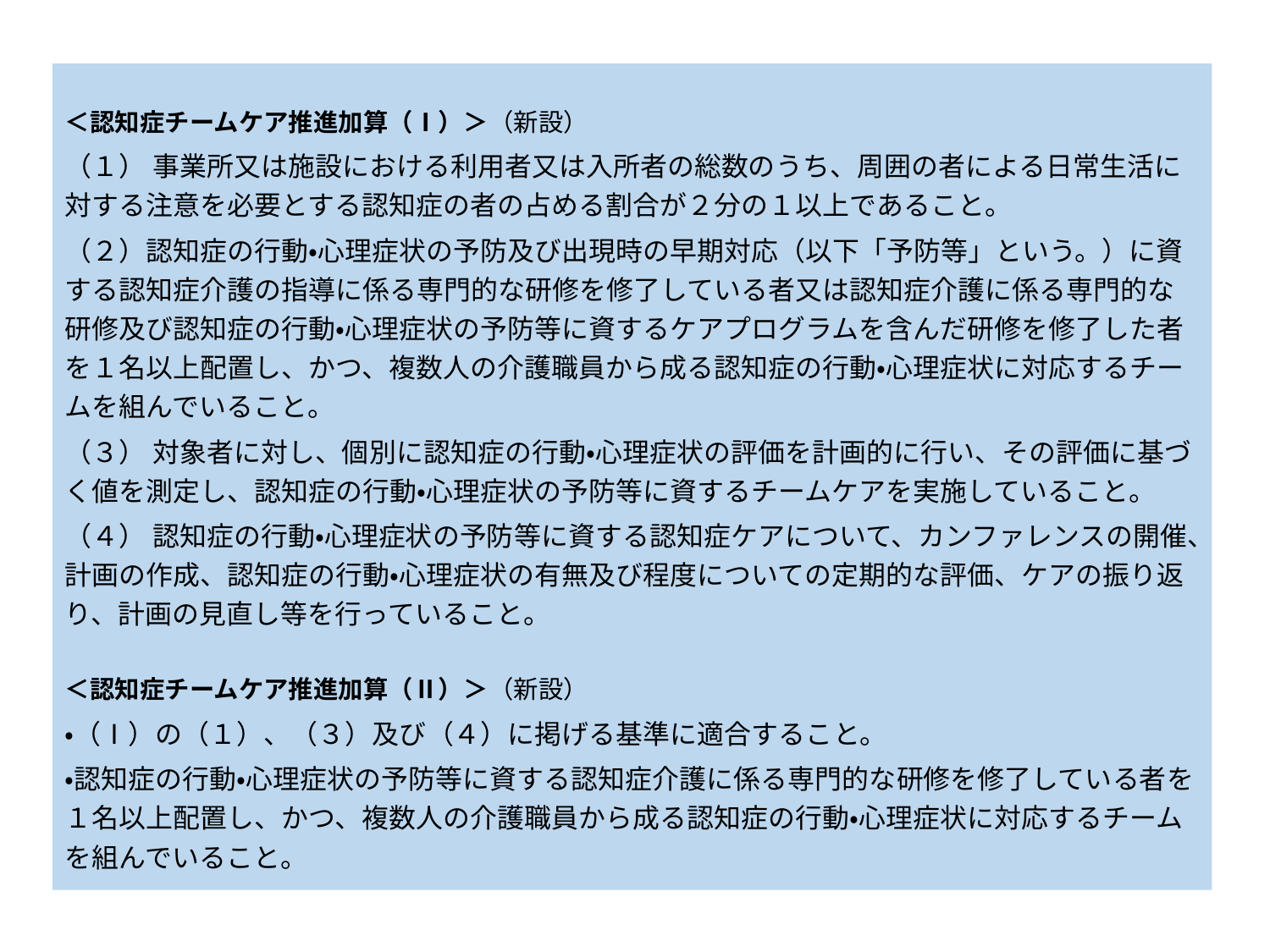

＜認知症チームケア推進加算（Ⅰ）＞（新設）
（１） 事業所又は施設における利用者又は入所者の総数のうち、周囲の者による日常生活に対する注意を必要とする認知症の者の占める割合が２分の１以上であること。
（２）認知症の行動・心理症状の予防及び出現時の早期対応（以下「予防等」という。）に資する認知症介護の指導に係る専門的な研修を修了している者又は認知症介護に係る専門的な研修及び認知症の行動・心理症状の予防等に資するケアプログラムを含んだ研修を修了した者を１名以上配置し、かつ、複数人の介護職員から成る認知症の行動・心理症状に対応するチームを組んでいること。
（３） 対象者に対し、個別に認知症の行動・心理症状の評価を計画的に行い、その評価に基づく値を測定し、認知症の行動・心理症状の予防等に資するチームケアを実施していること。
（４） 認知症の行動・心理症状の予防等に資する認知症ケアについて、カンファレンスの開催、計画の作成、認知症の行動・心理症状の有無及び程度についての定期的な評価、ケアの振り返り、計画の見直し等を行っていること。

＜認知症チームケア推進加算（Ⅱ）＞（新設）
・（Ⅰ）の（１）、（３）及び（４）に掲げる基準に適合すること。
・認知症の行動・心理症状の予防等に資する認知症介護に係る専門的な研修を修了している者を１名以上配置し、かつ、複数人の介護職員から成る認知症の行動・心理症状に対応するチームを組んでいること。